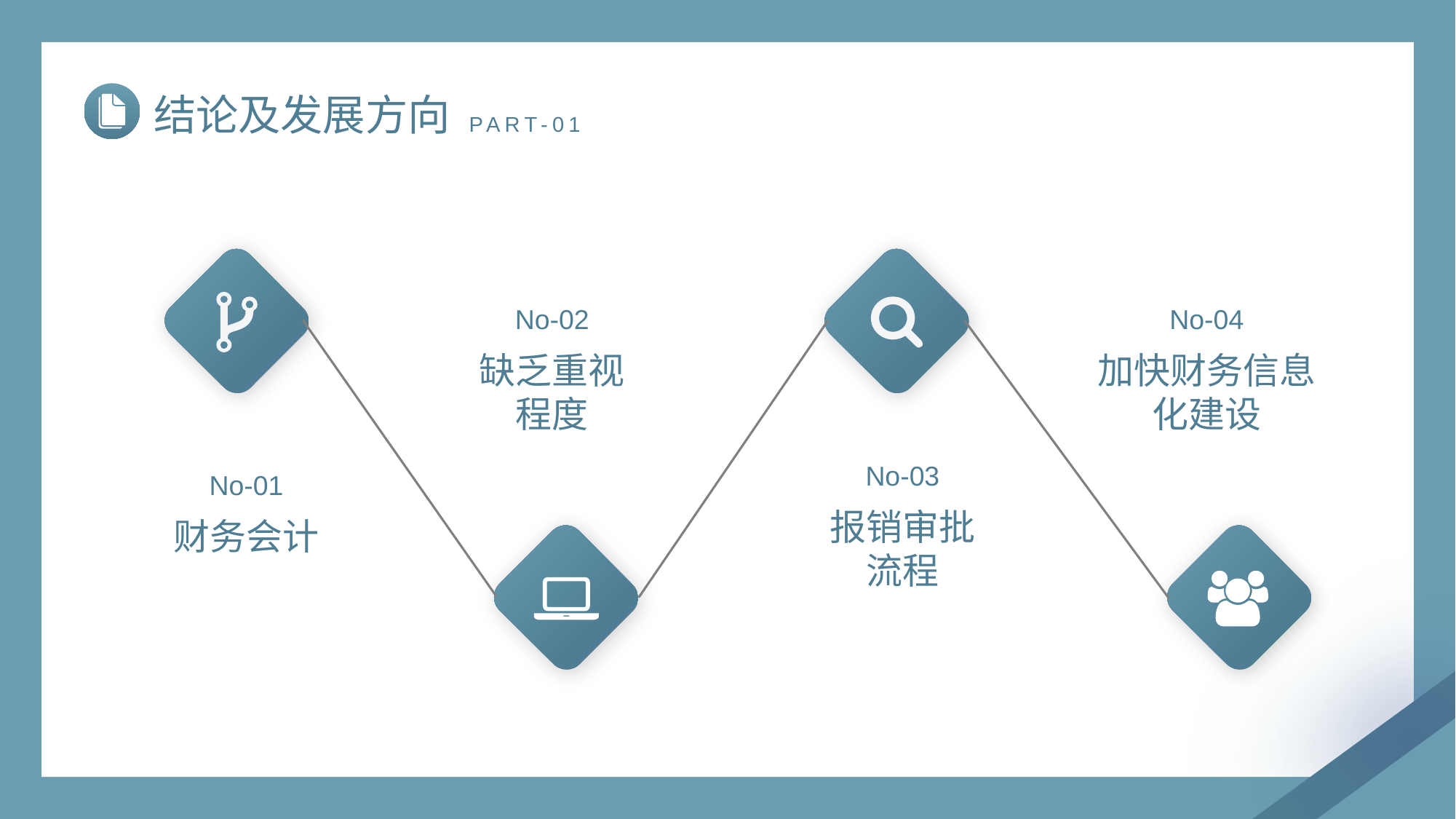

结论及发展方向
PART-01

No-02
缺乏重视程度
No-04
加快财务信息化建设

No-03
报销审批流程
No-01
财务会计